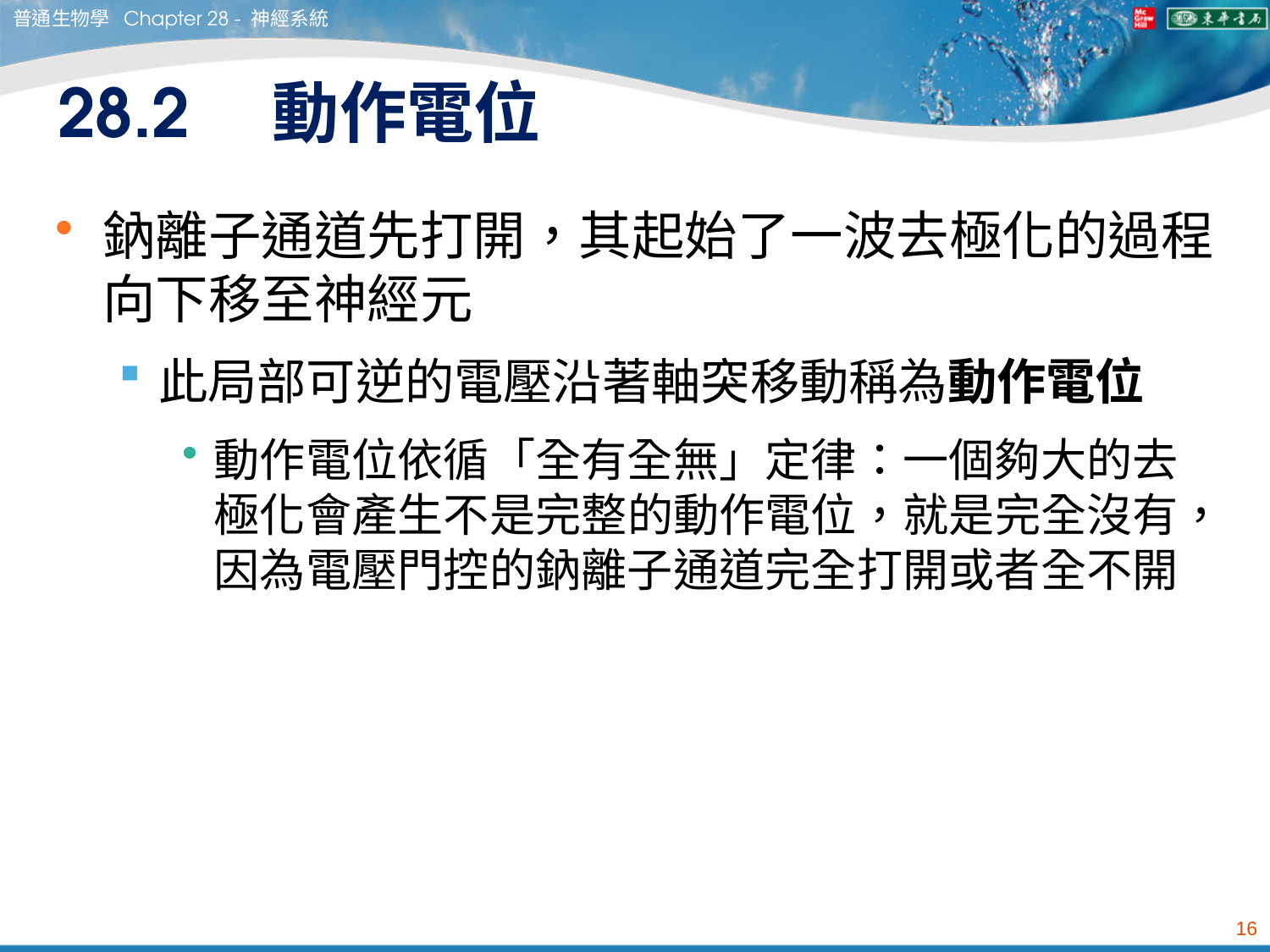

普通生物學  Chapter 28 - 神經系統
# 28.2　動作電位
鈉離子通道先打開，其起始了一波去極化的過程向下移至神經元
此局部可逆的電壓沿著軸突移動稱為動作電位
動作電位依循「全有全無」定律：一個夠大的去極化會產生不是完整的動作電位，就是完全沒有，因為電壓門控的鈉離子通道完全打開或者全不開
16